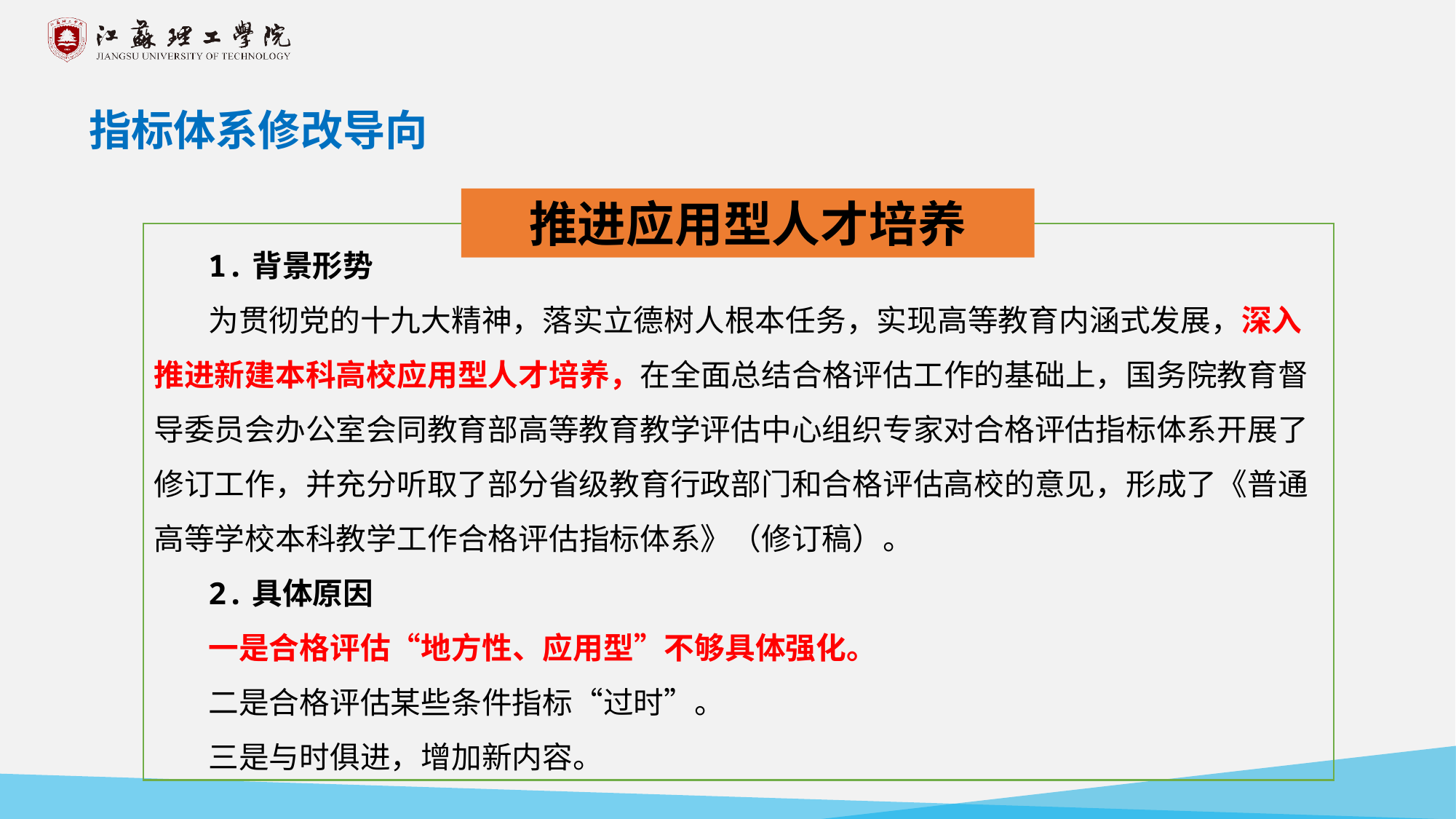

指标体系修改导向
推进应用型人才培养
1.背景形势
为贯彻党的十九大精神，落实立德树人根本任务，实现高等教育内涵式发展，深入推进新建本科高校应用型人才培养，在全面总结合格评估工作的基础上，国务院教育督导委员会办公室会同教育部高等教育教学评估中心组织专家对合格评估指标体系开展了修订工作，并充分听取了部分省级教育行政部门和合格评估高校的意见，形成了《普通高等学校本科教学工作合格评估指标体系》（修订稿）。
2.具体原因
一是合格评估“地方性、应用型”不够具体强化。
二是合格评估某些条件指标“过时”。
三是与时俱进，增加新内容。